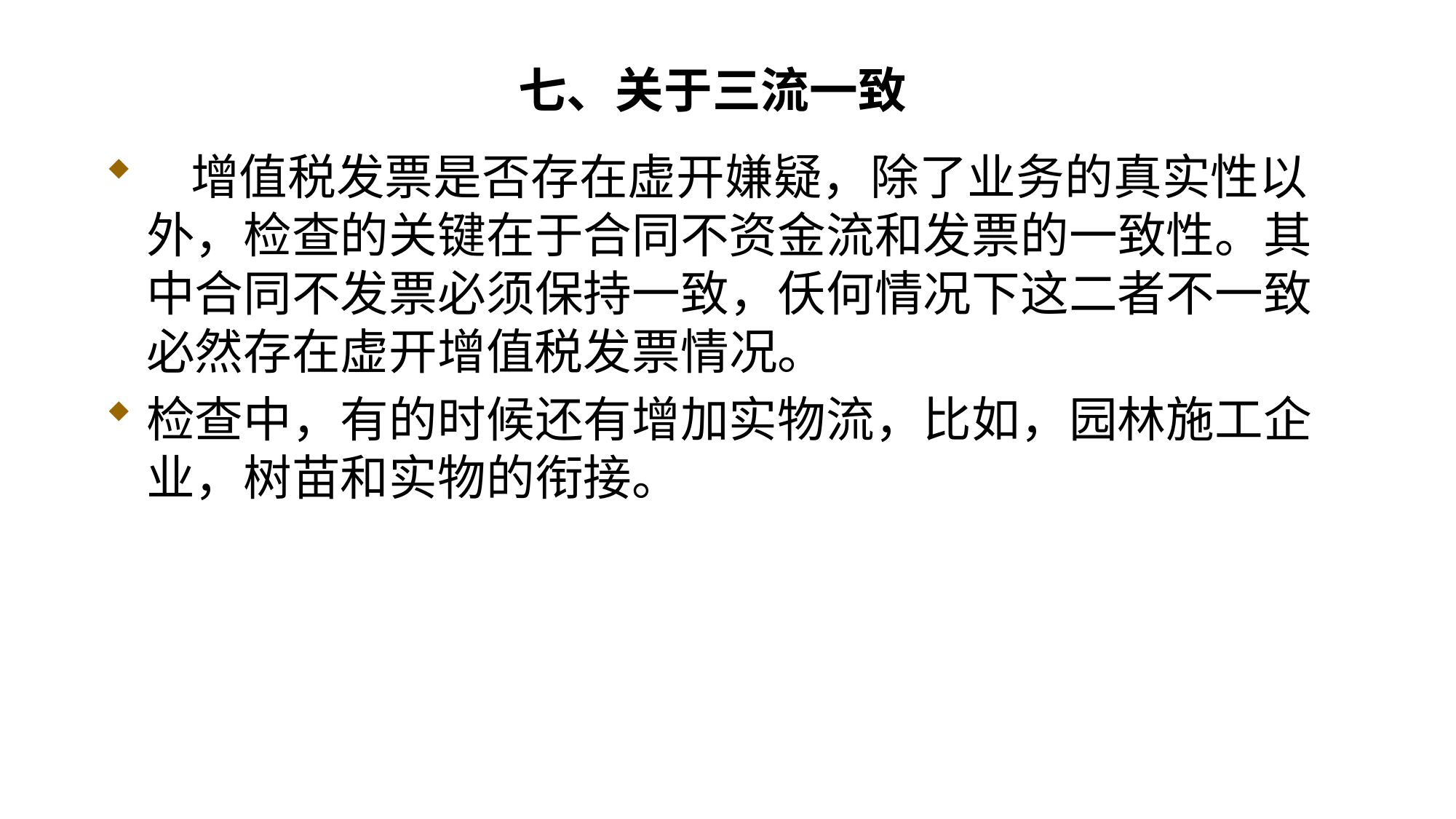

# 七、关于三流一致
   增值税发票是否存在虚开嫌疑，除了业务的真实性以外，检查的关键在于合同不资金流和发票的一致性。其中合同不发票必须保持一致，仸何情况下这二者不一致必然存在虚开增值税发票情况。
检查中，有的时候还有增加实物流，比如，园林施工企业，树苗和实物的衔接。